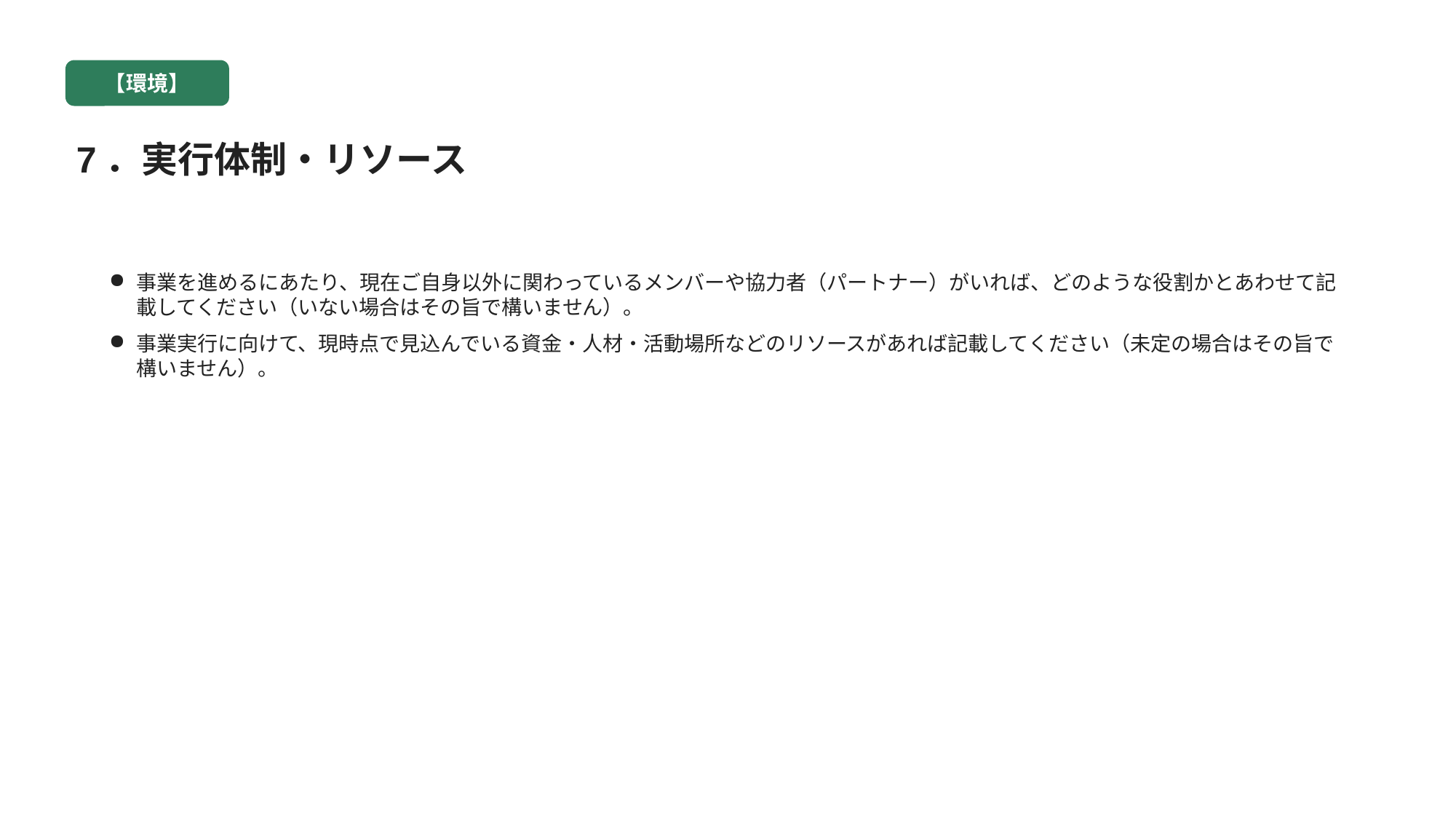

【環境】
【人物】
7．実行体制・リソース
事業を進めるにあたり、現在ご自身以外に関わっているメンバーや協力者（パートナー）がいれば、どのような役割かとあわせて記載してください（いない場合はその旨で構いません）。
事業実行に向けて、現時点で見込んでいる資金・人材・活動場所などのリソースがあれば記載してください（未定の場合はその旨で構いません）。